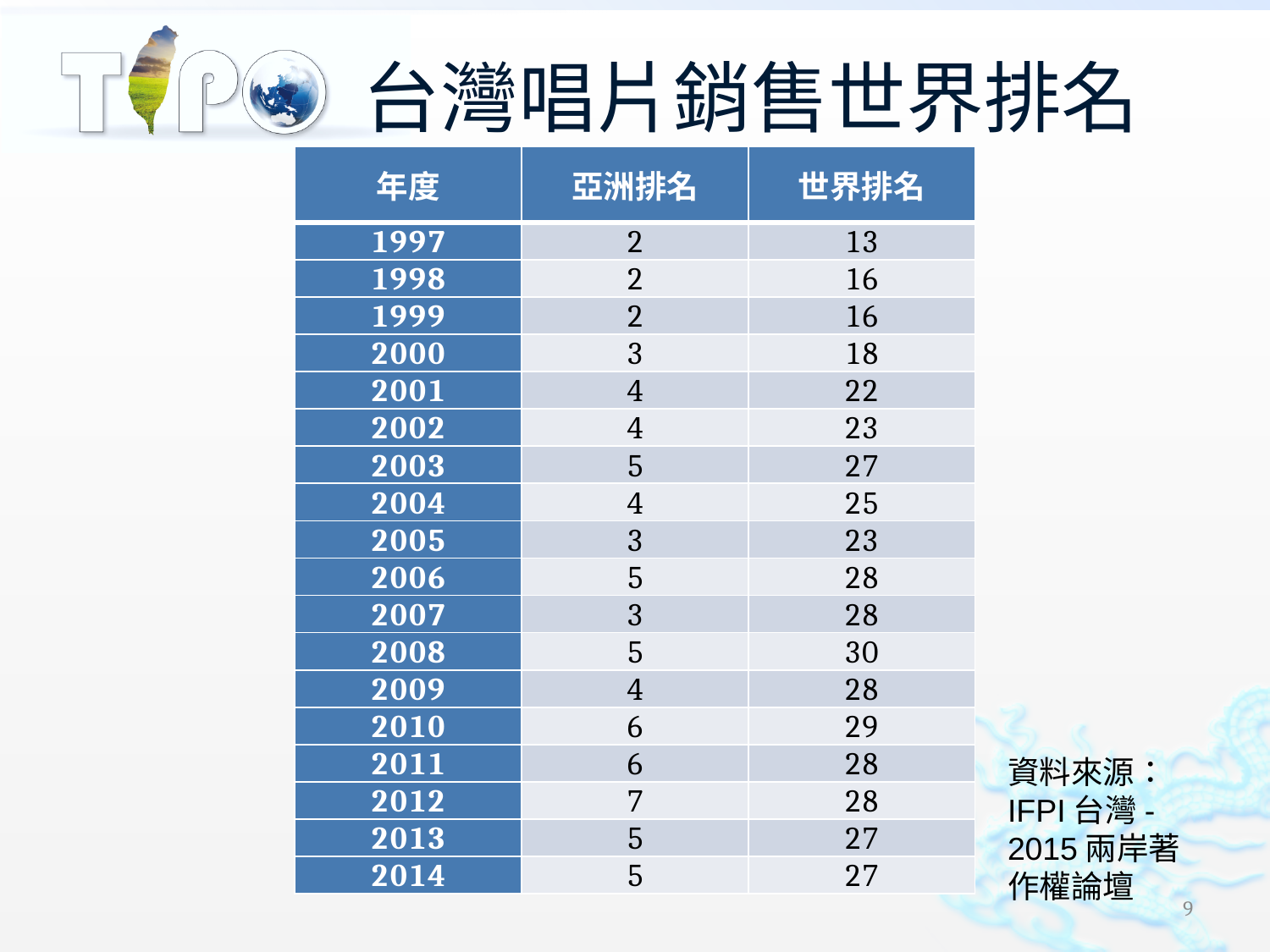

# 台灣唱片銷售世界排名
| 年度 | 亞洲排名 | 世界排名 |
| --- | --- | --- |
| 1997 | 2 | 13 |
| 1998 | 2 | 16 |
| 1999 | 2 | 16 |
| 2000 | 3 | 18 |
| 2001 | 4 | 22 |
| 2002 | 4 | 23 |
| 2003 | 5 | 27 |
| 2004 | 4 | 25 |
| 2005 | 3 | 23 |
| 2006 | 5 | 28 |
| 2007 | 3 | 28 |
| 2008 | 5 | 30 |
| 2009 | 4 | 28 |
| 2010 | 6 | 29 |
| 2011 | 6 | 28 |
| 2012 | 7 | 28 |
| 2013 | 5 | 27 |
| 2014 | 5 | 27 |
資料來源：IFPI台灣-2015兩岸著作權論壇
9